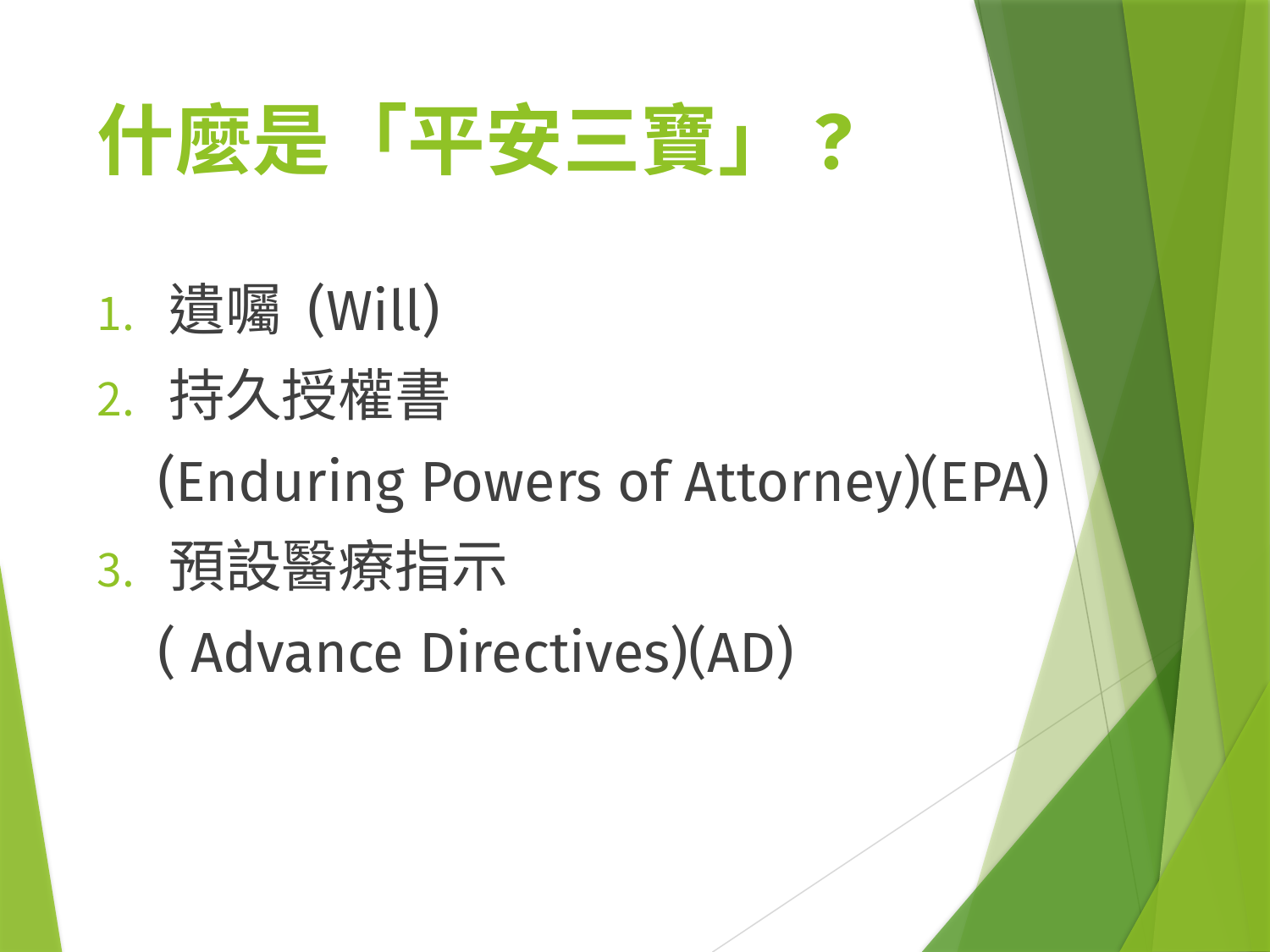

# 什麼是「平安三寶」?
遺囑 (Will)
持久授權書
    (Enduring Powers of Attorney)(EPA)
預設醫療指示
    ( Advance Directives)(AD)